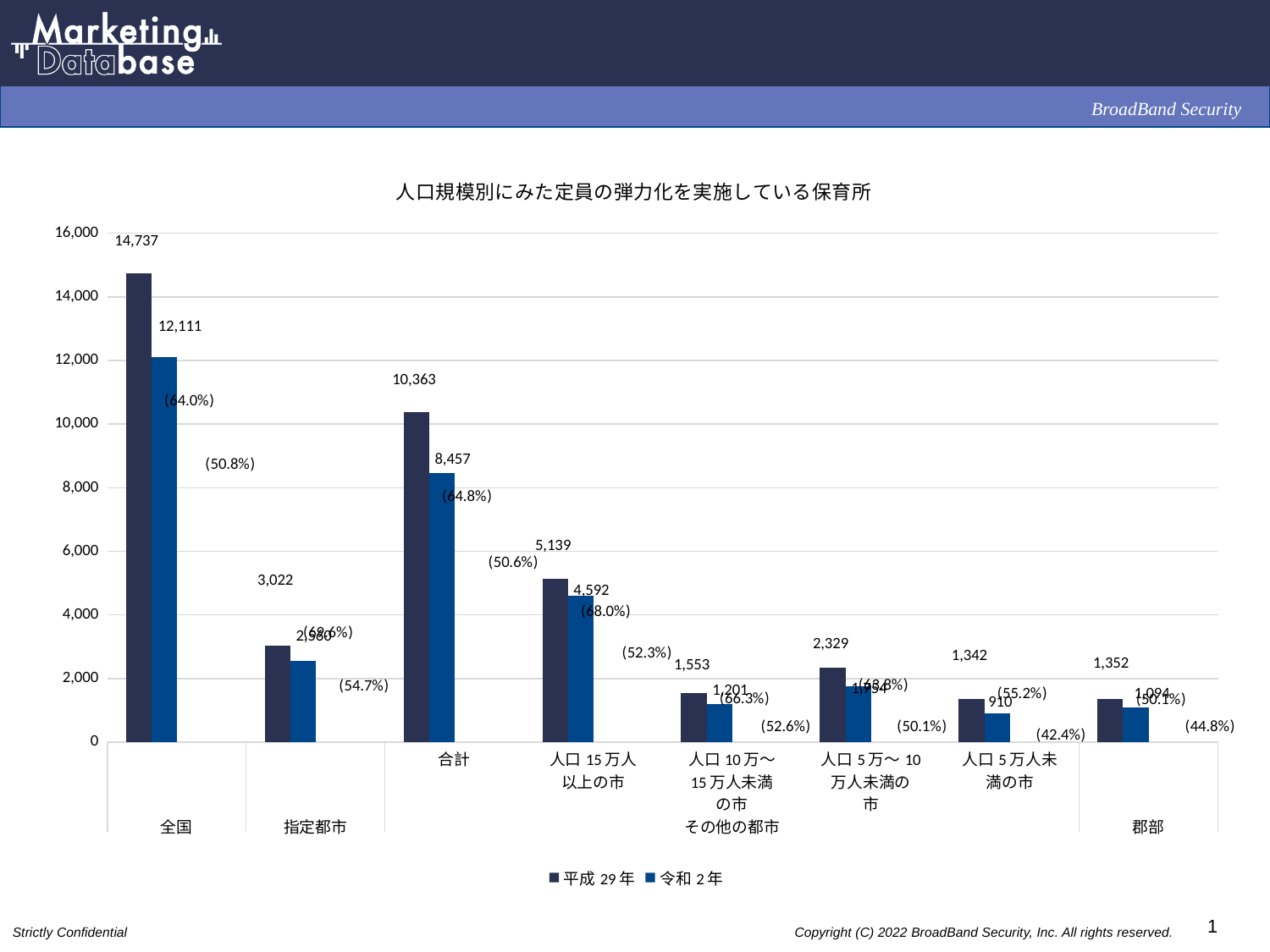

### Chart: 人口規模別にみた定員の弾力化を実施している保育所

| Category | 平成29年 | 令和2年 | 平成29年 | 令和2年 |
|---|---|---|---|---|
|  | 14737.0 | 12111.0 | 64.0 | 50.8 |
|  | 3022.0 | 2560.0 | 69.6 | 54.7 |
| 合計 | 10363.0 | 8457.0 | 64.8 | 50.6 |
| 人口15万人
以上の市 | 5139.0 | 4592.0 | 68.0 | 52.3 |
| 人口10万～
15万人未満
の市 | 1553.0 | 1201.0 | 66.3 | 52.6 |
| 人口5万～10
万人未満の
市 | 2329.0 | 1754.0 | 63.8 | 50.1 |
| 人口5万人未
満の市 | 1342.0 | 910.0 | 55.2 | 42.4 |
|  | 1352.0 | 1094.0 | 50.1 | 44.8 |